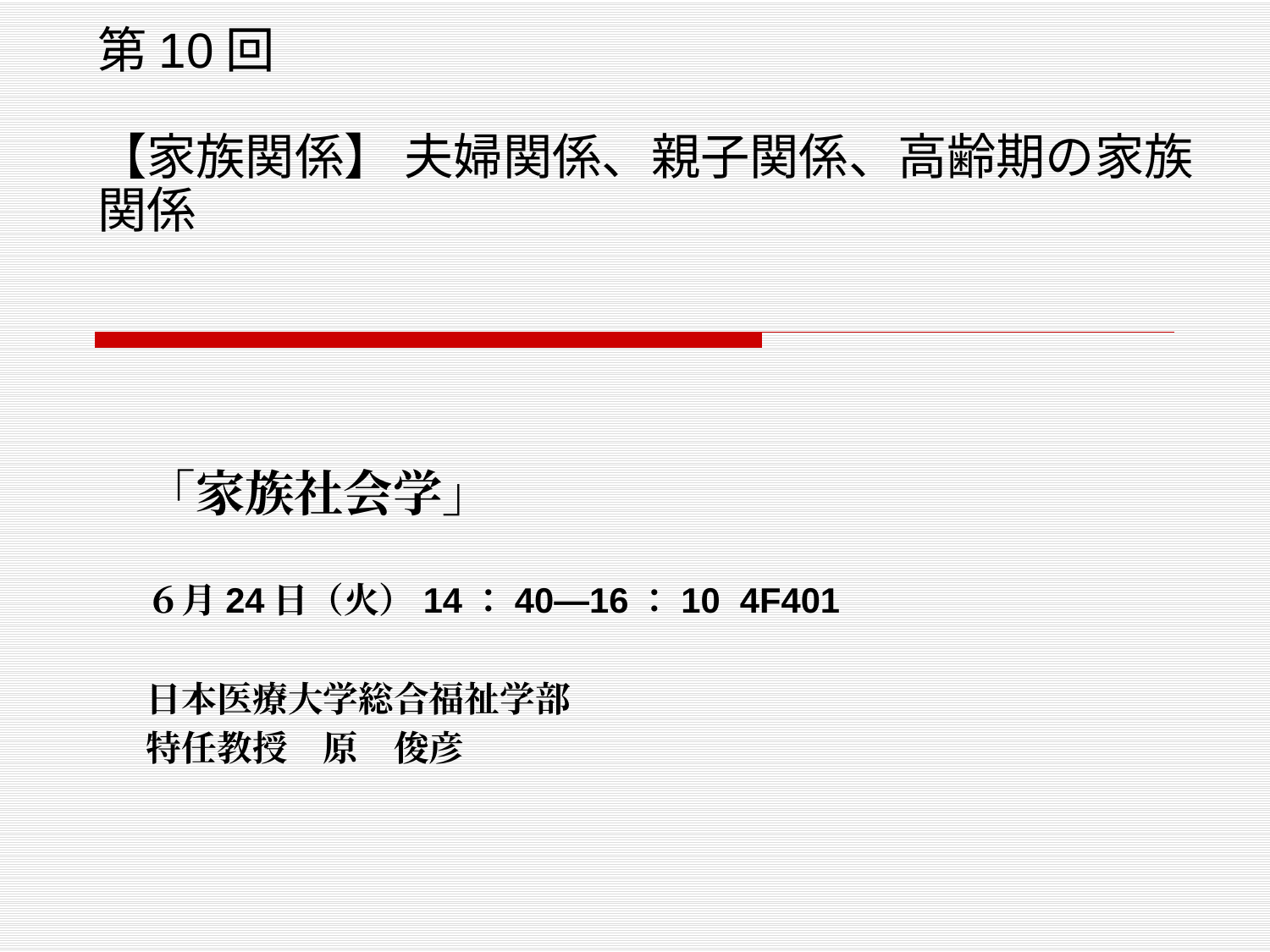

# 第10回　 【家族関係】 夫婦関係、親子関係、高齢期の家族関係
「家族社会学」

６月24日（火）14：40―16：10  4F401

日本医療大学総合福祉学部
特任教授　原　俊彦